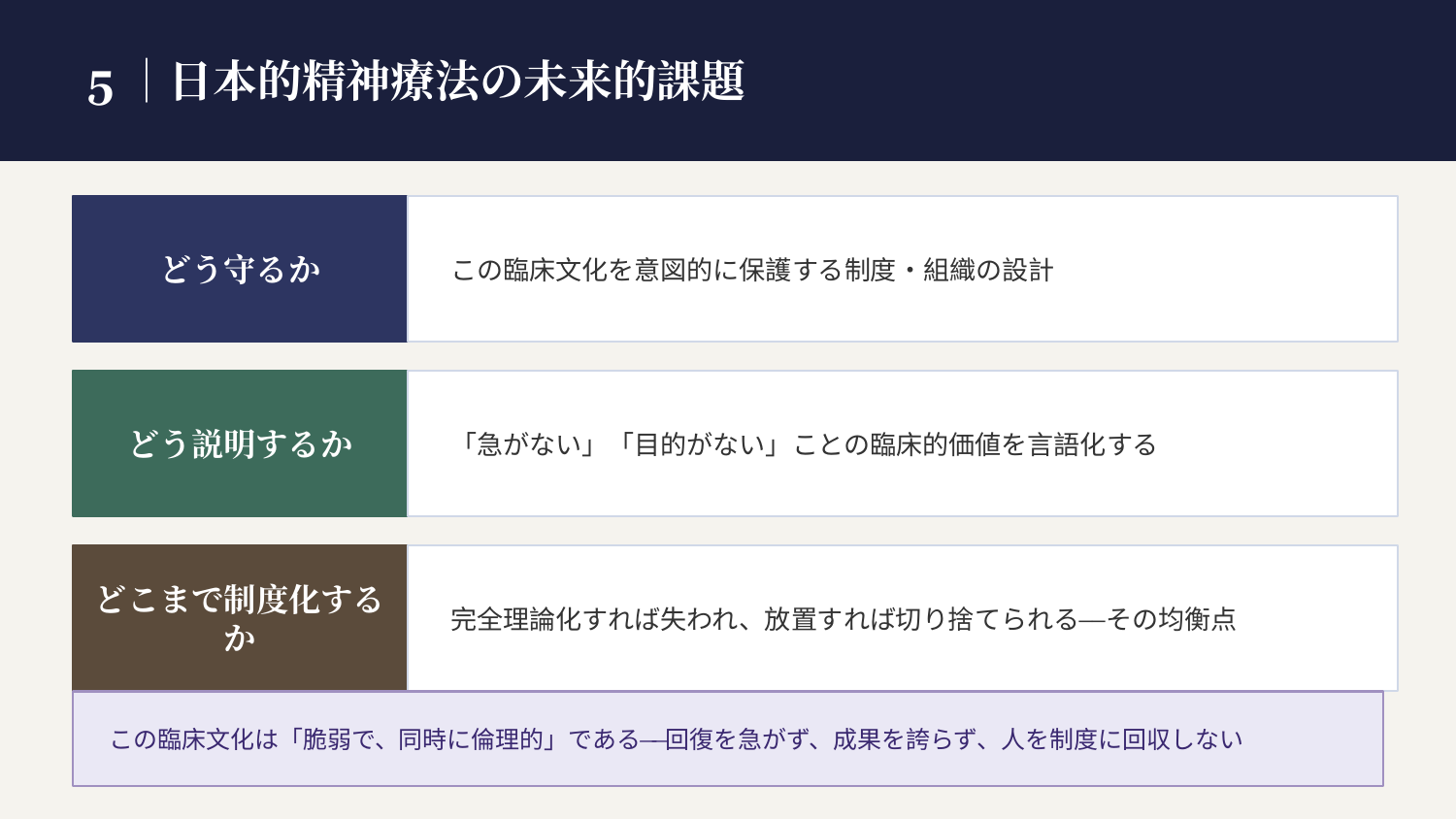

5｜日本的精神療法の未来的課題

どう守るか

この臨床文化を意図的に保護する制度・組織の設計

どう説明するか

「急がない」「目的がない」ことの臨床的価値を言語化する

どこまで制度化するか

完全理論化すれば失われ、放置すれば切り捨てられる──その均衡点

この臨床文化は「脆弱で、同時に倫理的」である──回復を急がず、成果を誇らず、人を制度に回収しない